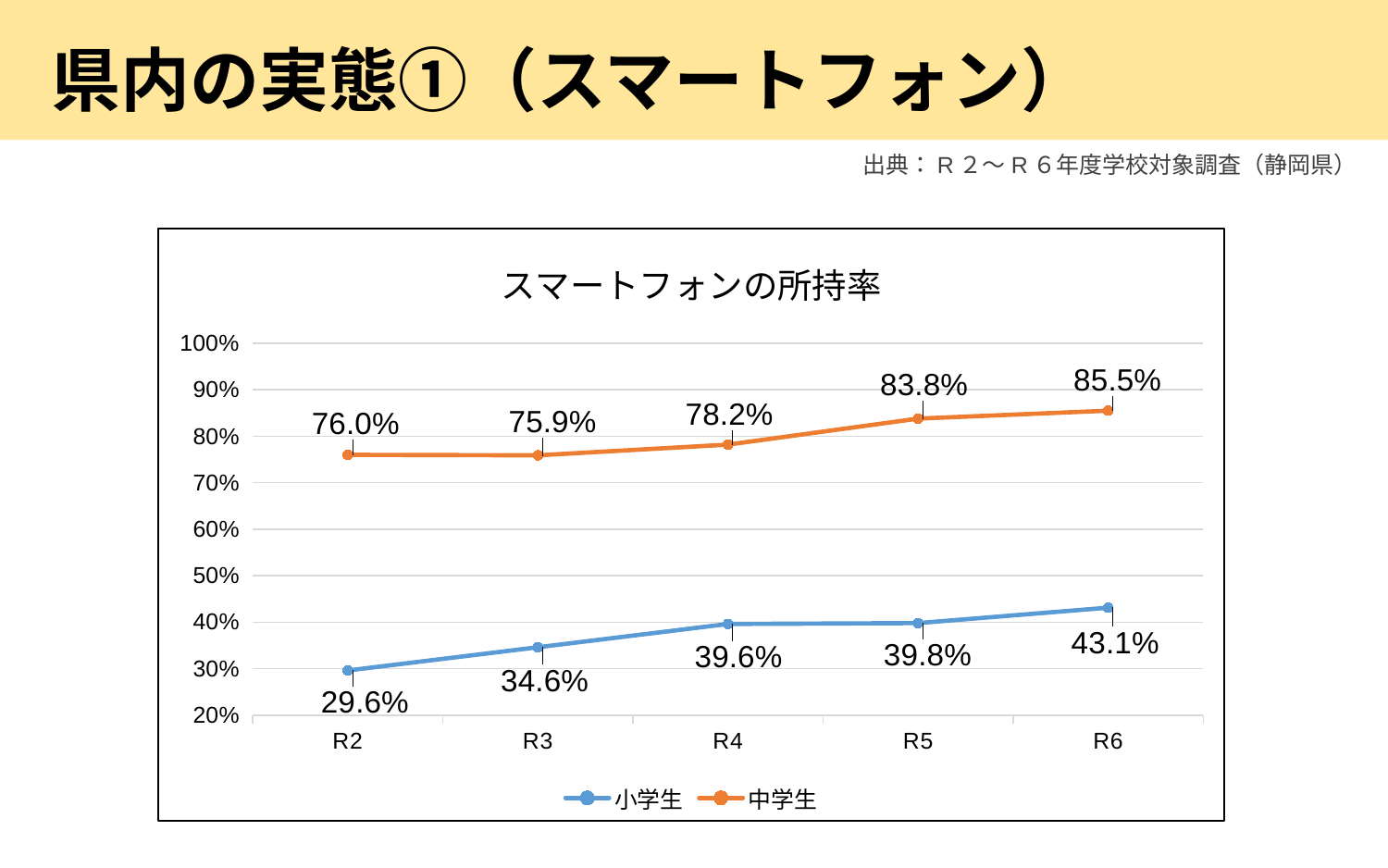

県内の実態①（スマートフォン）
出典：R２～R６年度学校対象調査（静岡県）

### Chart: スマートフォンの所持率

| Category | 小学生 | 中学生 |
|---|---|---|
| R2 | 0.296 | 0.76 |
| R3 | 0.346 | 0.759 |
| R4 | 0.396 | 0.782 |
| R5 | 0.398 | 0.838 |
| R6 | 0.431 | 0.855 |